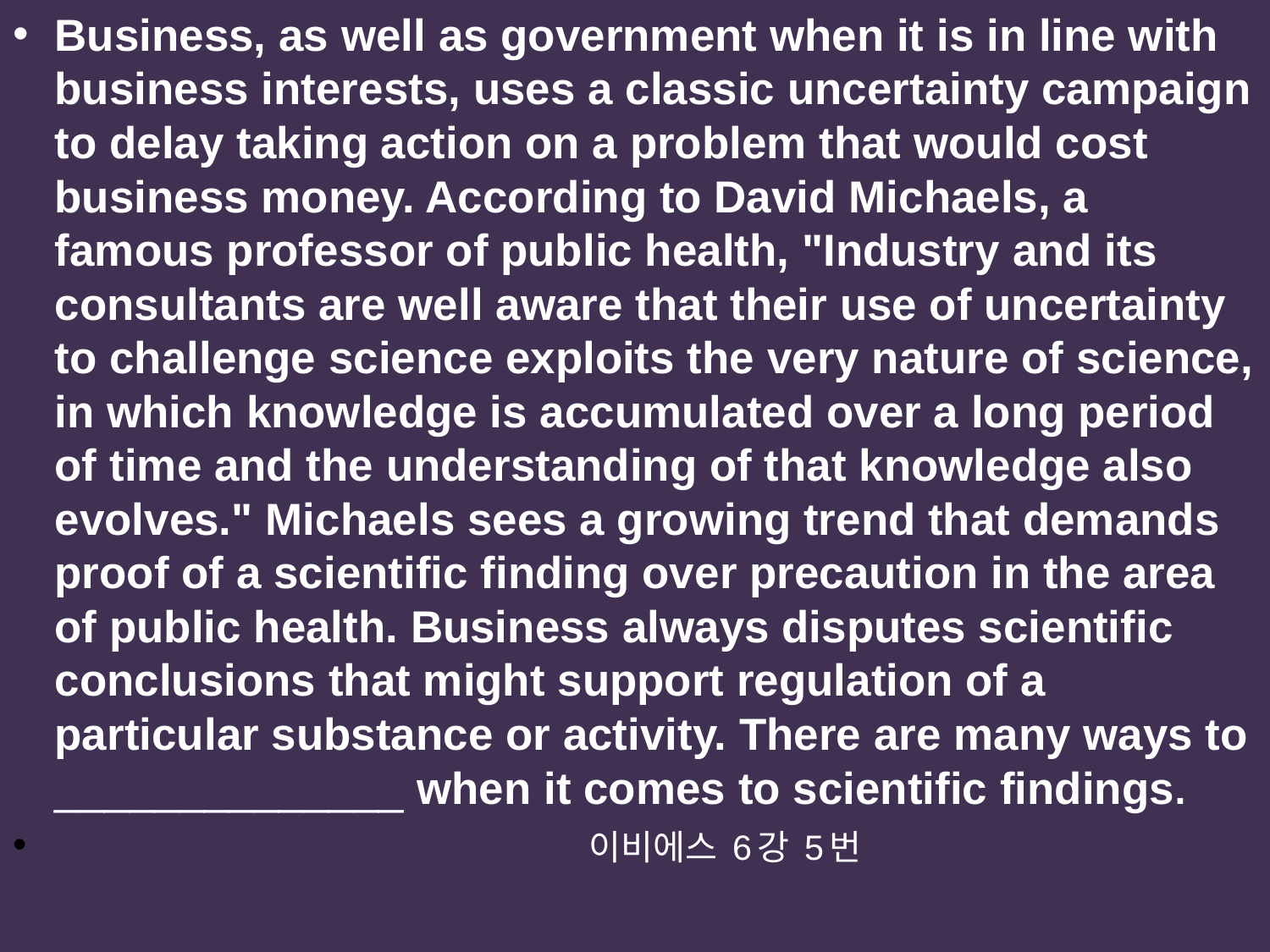

Business, as well as government when it is in line with business interests, uses a classic uncertainty campaign to delay taking action on a problem that would cost business money. According to David Michaels, a famous professor of public health, "Industry and its consultants are well aware that their use of uncertainty to challenge science exploits the very nature of science, in which knowledge is accumulated over a long period of time and the understanding of that knowledge also evolves." Michaels sees a growing trend that demands proof of a scientific finding over precaution in the area of public health. Business always disputes scientific conclusions that might support regulation of a particular substance or activity. There are many ways to ______________ when it comes to scientific findings.
                                                이비에스 6강 5번